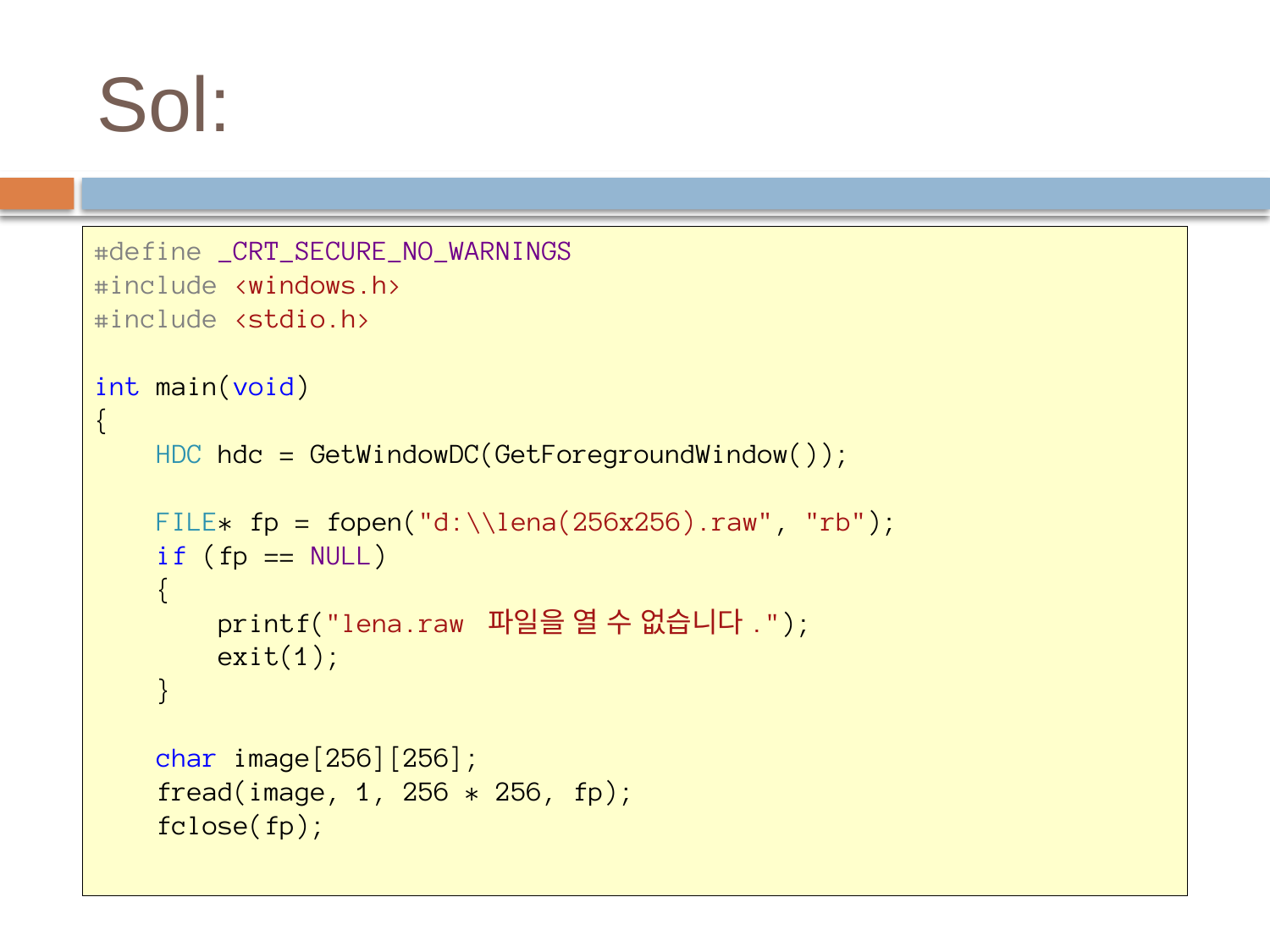

# Sol:
#define _CRT_SECURE_NO_WARNINGS
#include <windows.h>
#include <stdio.h>

int main(void)
{
    HDC hdc = GetWindowDC(GetForegroundWindow());

    FILE* fp = fopen("d:\\lena(256x256).raw", "rb");
    if (fp == NULL)
    {
        printf("lena.raw 파일을 열 수 없습니다.");
        exit(1);
    }

    char image[256][256];
    fread(image, 1, 256 * 256, fp);
    fclose(fp);